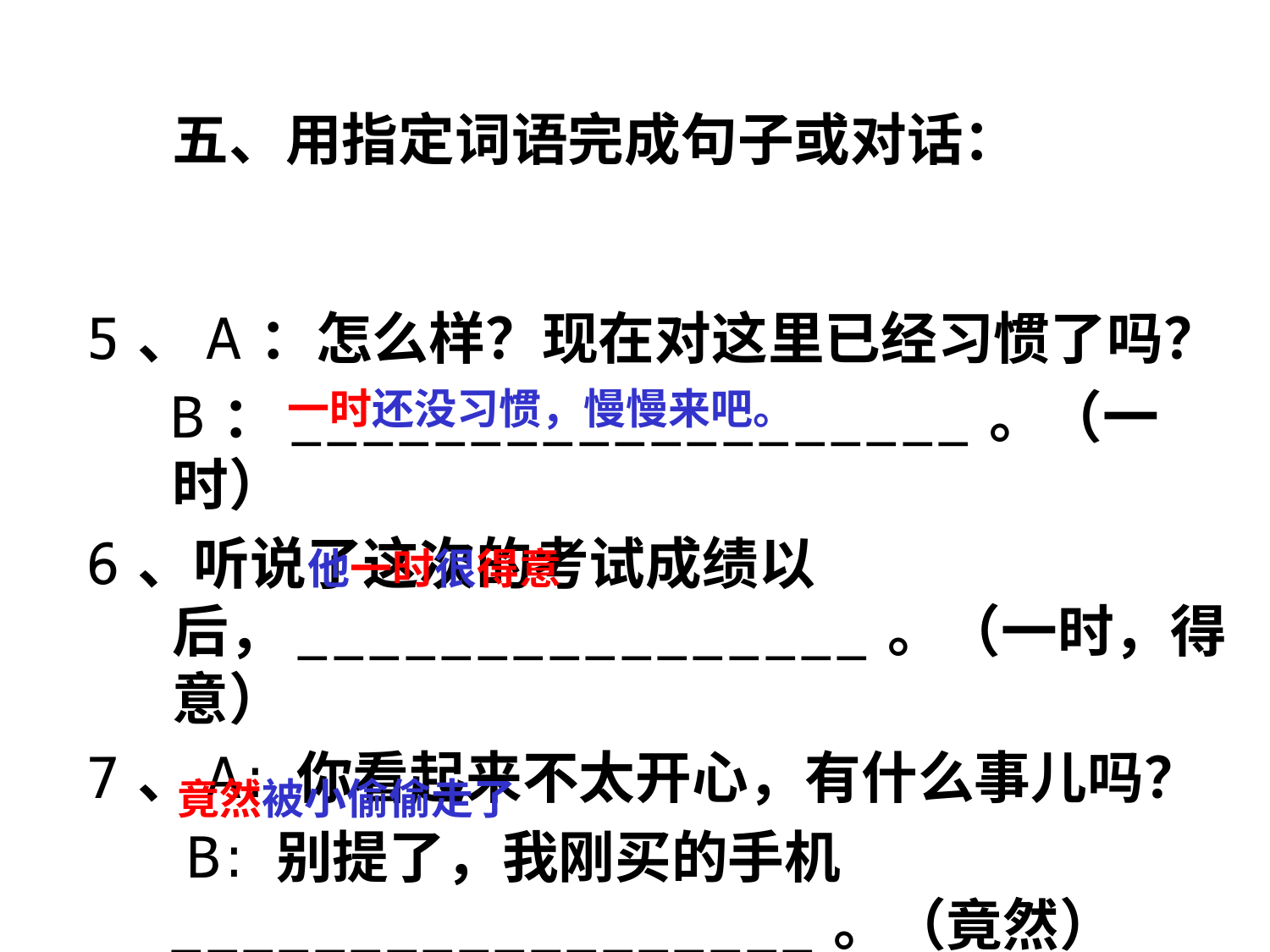

# 五、用指定词语完成句子或对话：
5、A：怎么样？现在对这里已经习惯了吗？
     B：___________________。（一时）
6、听说了这次的考试成绩以后，________________。（一时，得意）
7、A: 你看起来不太开心，有什么事儿吗？
      B: 别提了，我刚买的手机__________________。（竟然）
一时还没习惯，慢慢来吧。
他一时很得意
竟然被小偷偷走了